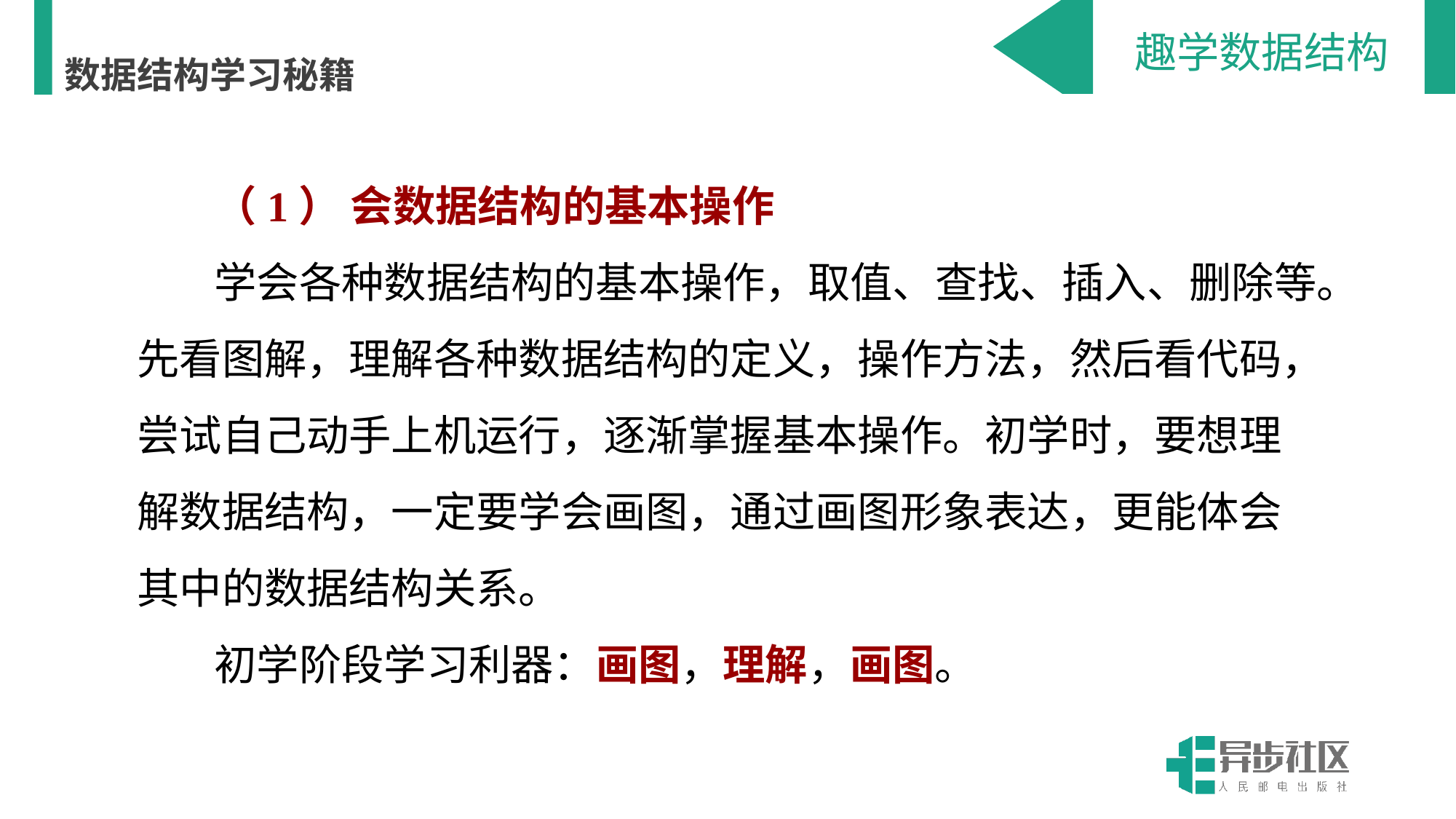

趣学数据结构

数据结构学习秘籍
（1） 会数据结构的基本操作
学会各种数据结构的基本操作，取值、查找、插入、删除等。先看图解，理解各种数据结构的定义，操作方法，然后看代码，尝试自己动手上机运行，逐渐掌握基本操作。初学时，要想理解数据结构，一定要学会画图，通过画图形象表达，更能体会其中的数据结构关系。
初学阶段学习利器：画图，理解，画图。